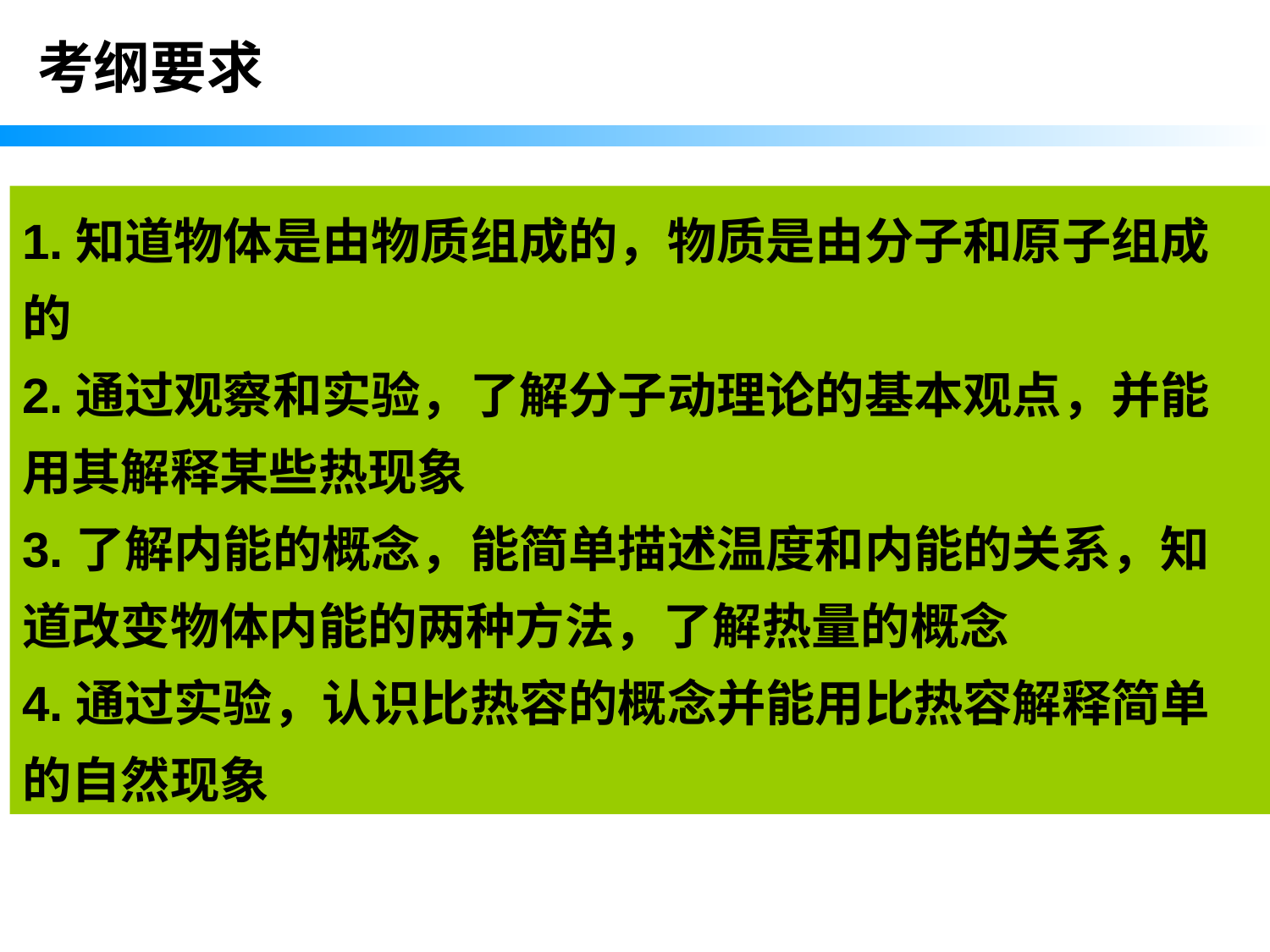

考纲要求

1.知道物体是由物质组成的，物质是由分子和原子组成的
2.通过观察和实验，了解分子动理论的基本观点，并能用其解释某些热现象
3.了解内能的概念，能简单描述温度和内能的关系，知道改变物体内能的两种方法，了解热量的概念
4.通过实验，认识比热容的概念并能用比热容解释简单的自然现象